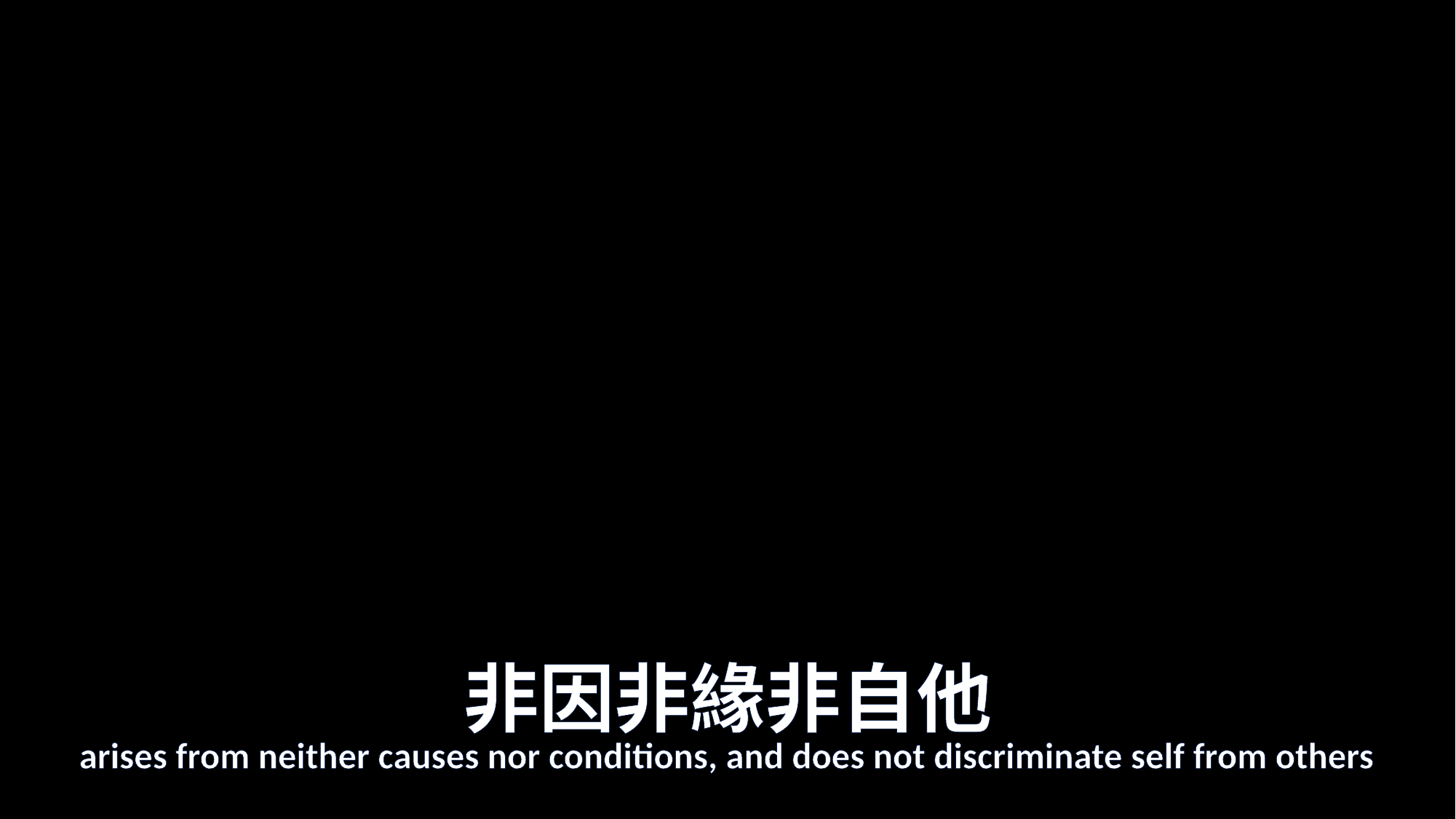

# 非因非緣非自他
arises from neither causes nor conditions, and does not discriminate self from others